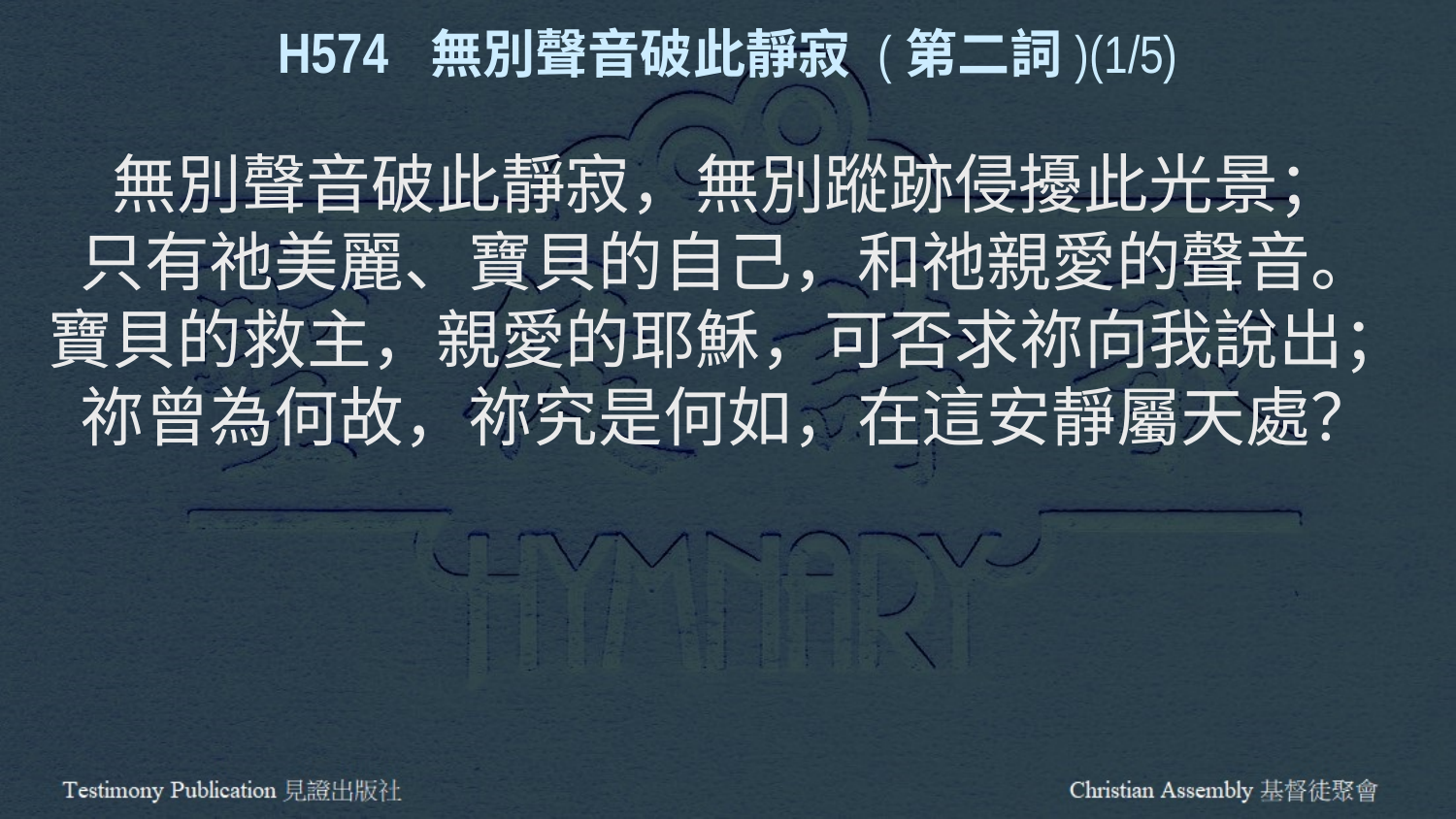

H574  無別聲音破此靜寂 (第二詞)(1/5)
無別聲音破此靜寂，無別蹤跡侵擾此光景；
只有祂美麗、寶貝的自己，和祂親愛的聲音。
寶貝的救主，親愛的耶穌，可否求祢向我說出；
祢曾為何故，祢究是何如，在這安靜屬天處？